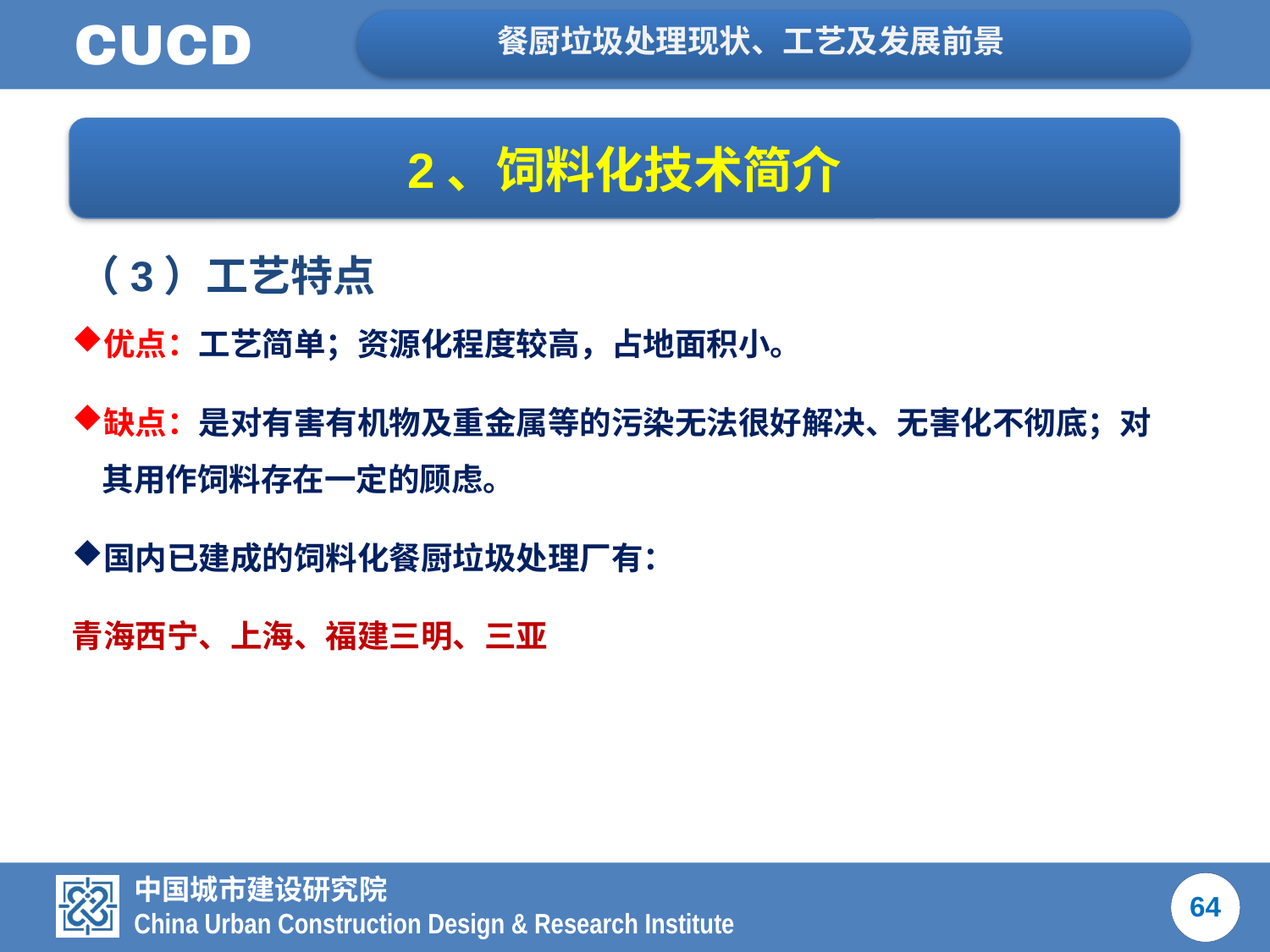

2、饲料化技术简介
（3）工艺特点
优点：工艺简单；资源化程度较高，占地面积小。
缺点：是对有害有机物及重金属等的污染无法很好解决、无害化不彻底；对其用作饲料存在一定的顾虑。
国内已建成的饲料化餐厨垃圾处理厂有：
青海西宁、上海、福建三明、三亚
64